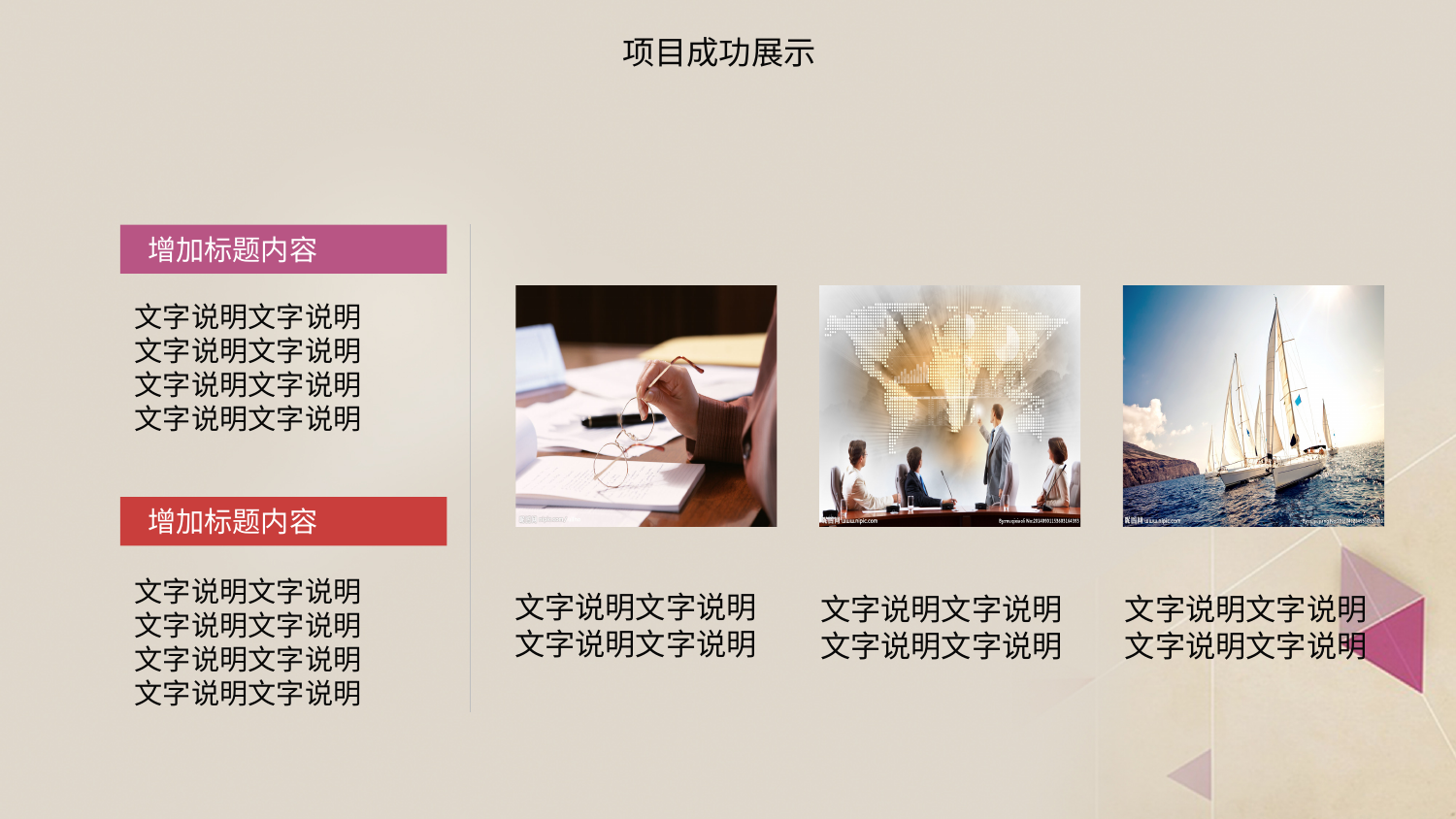

项目成功展示
 增加标题内容

文字说明文字说明
文字说明文字说明
文字说明文字说明
文字说明文字说明
 增加标题内容
文字说明文字说明
文字说明文字说明
文字说明文字说明
文字说明文字说明
文字说明文字说明
文字说明文字说明
文字说明文字说明
文字说明文字说明
文字说明文字说明
文字说明文字说明